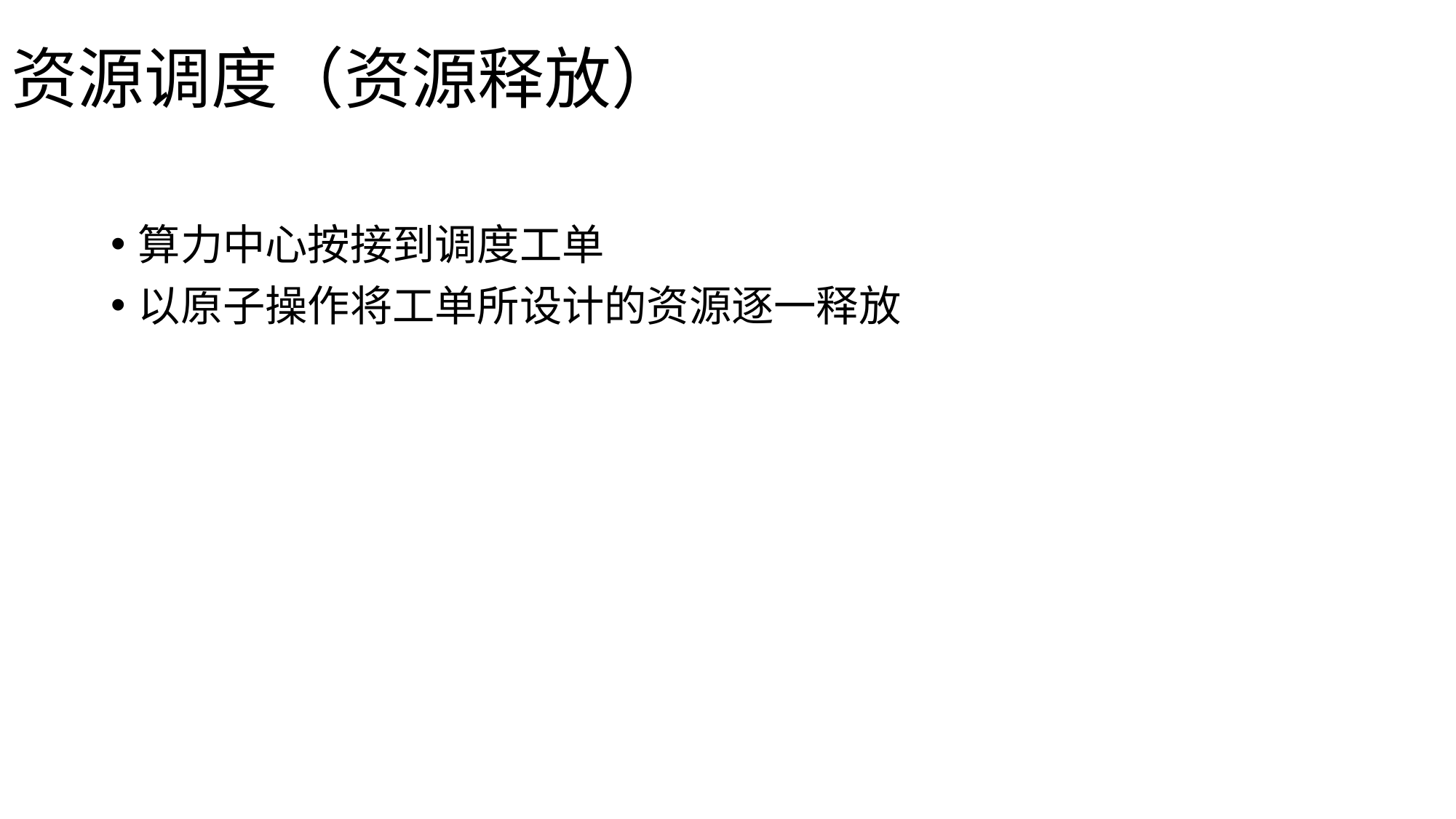

# 资源调度（资源释放）
算力中心按接到调度工单
以原子操作将工单所设计的资源逐一释放